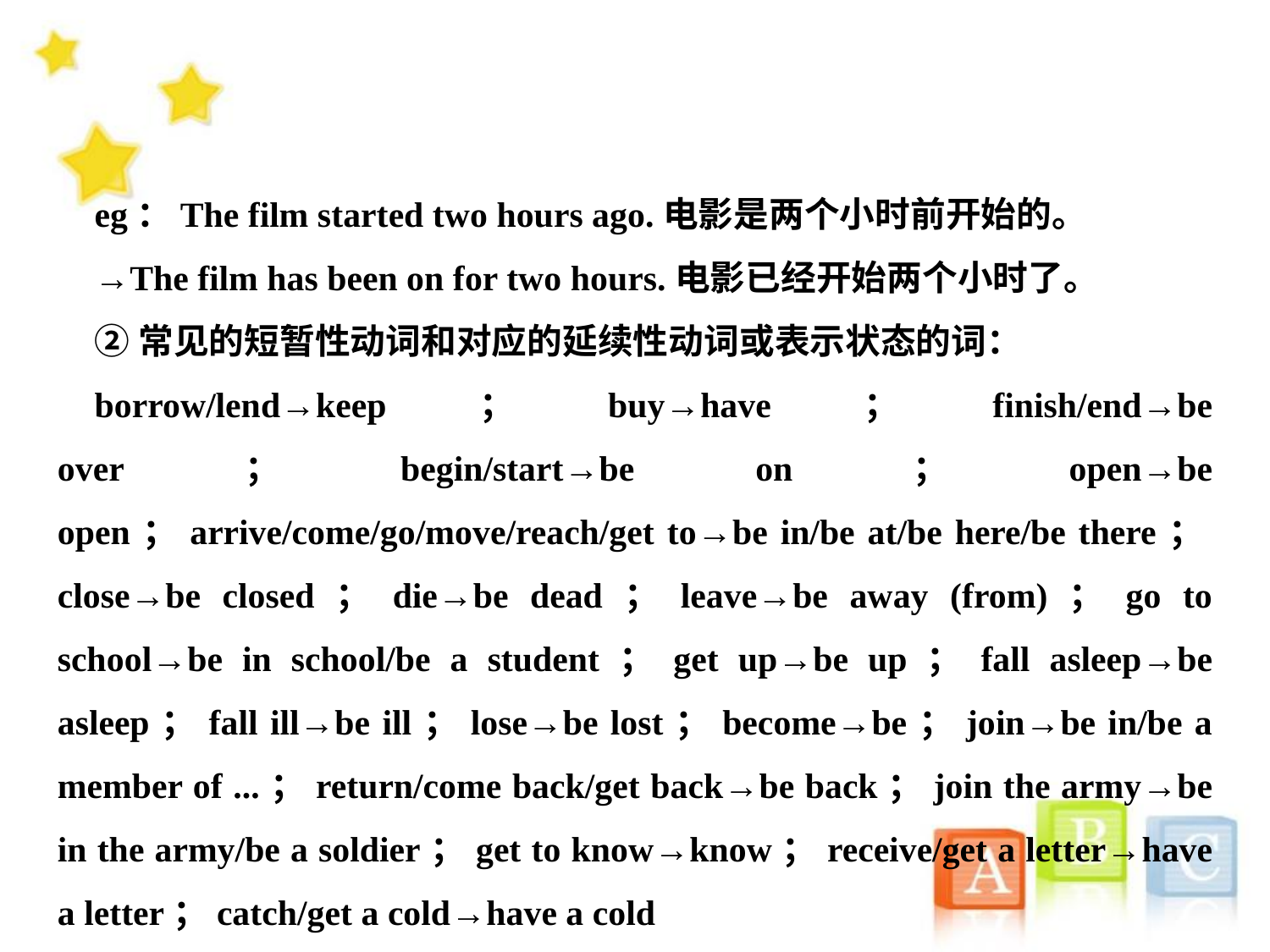

eg：The film started two hours ago.电影是两个小时前开始的。
→The film has been on for two hours.电影已经开始两个小时了。
②常见的短暂性动词和对应的延续性动词或表示状态的词：
borrow/lend→keep；buy→have；finish/end→be over；begin/start→be on；open→be open；arrive/come/go/move/reach/get to→be in/be at/be here/be there；close→be closed；die→be dead；leave→be away (from)；go to school→be in school/be a student；get up→be up；fall asleep→be asleep；fall ill→be ill；lose→be lost；become→be；join→be in/be a member of ...；return/come back/get back→be back；join the army→be in the army/be a soldier；get to know→know；receive/get a letter→have a letter；catch/get a cold→have a cold